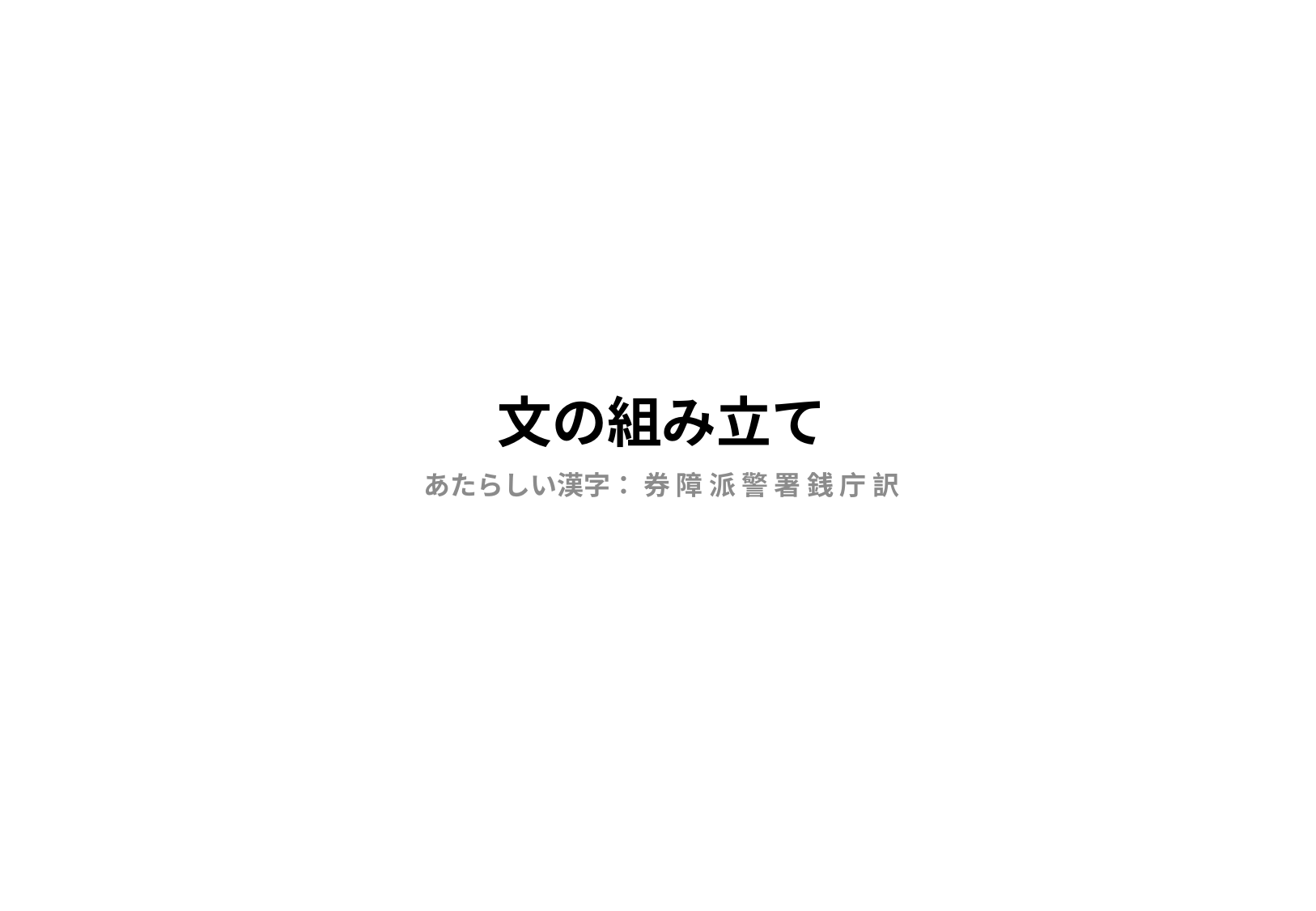

# 文の組み立て
あたらしい漢字： 券 障 派 警 署 銭 庁 訳